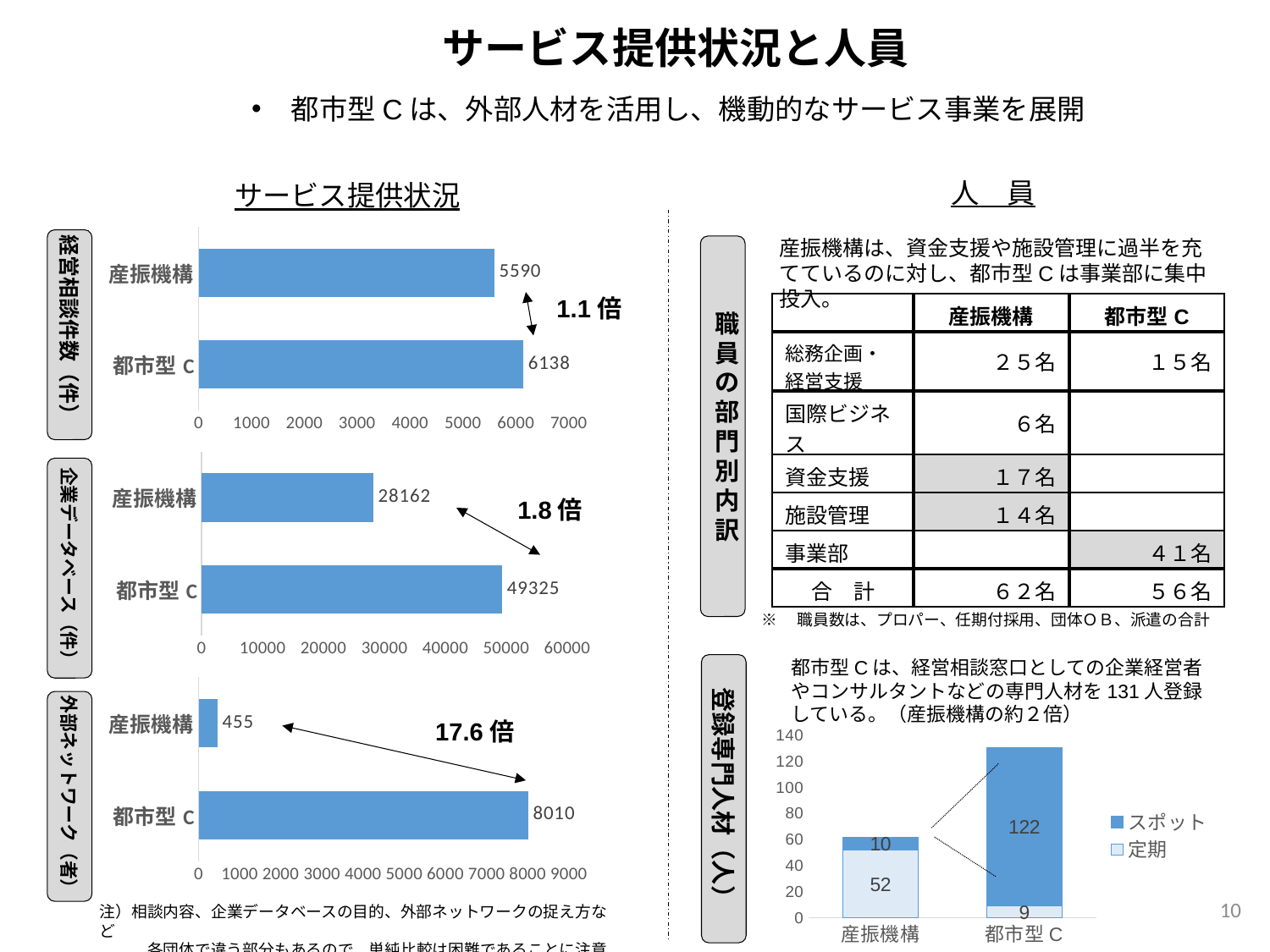

サービス提供状況と人員
都市型Cは、外部人材を活用し、機動的なサービス事業を展開
人　員
サービス提供状況

### Chart

| Category | 系列 1 |
|---|---|
| 都市型C | 6138.0 |
| 産振機構 | 5590.0 |
産振機構は、資金支援や施設管理に過半を充てているのに対し、都市型Cは事業部に集中投入。
経営相談件数（件）
職員の部門別内訳
1.1倍
|  | 産振機構 | 都市型C |
| --- | --- | --- |
| 総務企画・ 経営支援 | ２５名 | １５名 |
| 国際ビジネス | ６名 |  |
| 資金支援 | １７名 |  |
| 施設管理 | １４名 |  |
| 事業部 |  | ４１名 |
| 合　計 | ６２名 | ５６名 |

### Chart

| Category | 系列 1 |
|---|---|
| 都市型C | 49325.0 |
| 産振機構 | 28162.0 |
企業データベース（件）
1.8倍
※　職員数は、プロパー、任期付採用、団体ＯＢ、派遣の合計
都市型Cは、経営相談窓口としての企業経営者やコンサルタントなどの専門人材を131人登録している。（産振機構の約２倍）
登録専門人材（人）

### Chart

| Category | 系列 1 |
|---|---|
| 都市型C | 8010.0 |
| 産振機構 | 455.0 |
外部ネットワーク（者）
17.6倍

### Chart

| Category | 定期 | スポット |
|---|---|---|
| 産振機構 | 52.0 | 10.0 |
| 都市型C | 9.0 | 122.0 |
10
注）相談内容、企業データベースの目的、外部ネットワークの捉え方など
　　　各団体で違う部分もあるので、単純比較は困難であることに注意